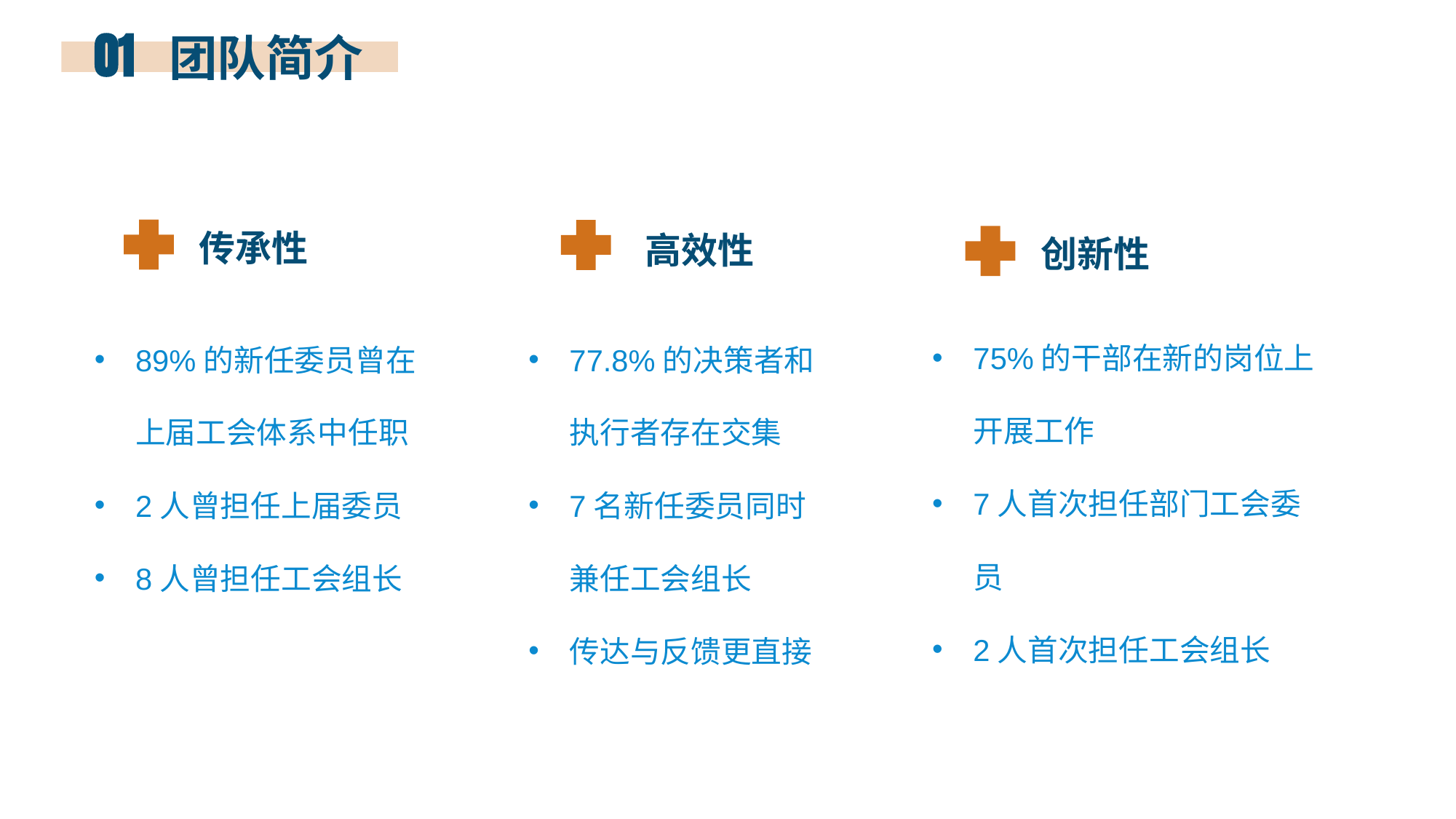

01  团队简介
传承性
高效性
创新性

75%的干部在新的岗位上开展工作
7人首次担任部门工会委员
2人首次担任工会组长

89%的新任委员曾在上届工会体系中任职
2人曾担任上届委员
8人曾担任工会组长
77.8%的决策者和执行者存在交集
7名新任委员同时兼任工会组长
传达与反馈更直接